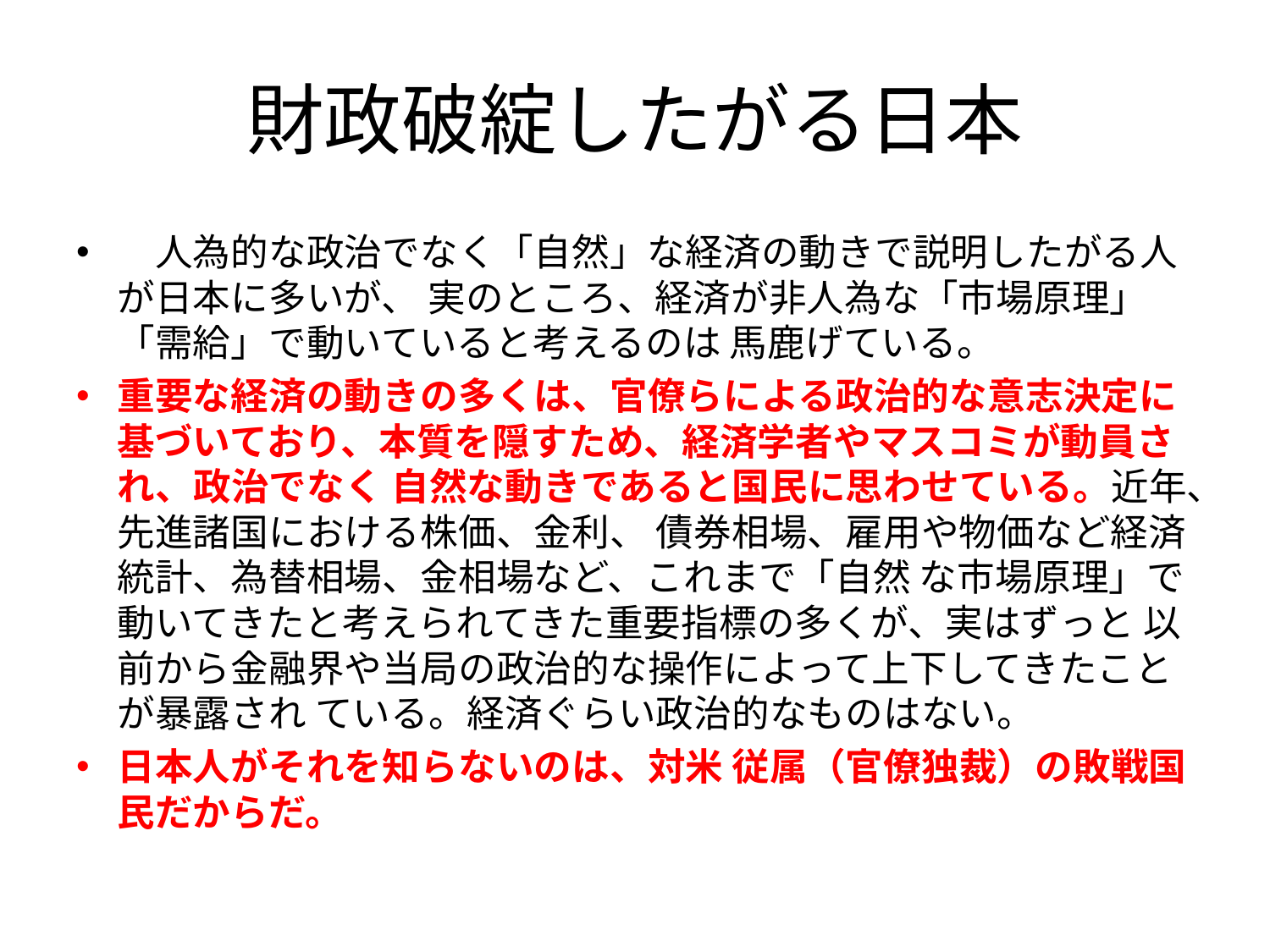

# 財政破綻したがる日本
　人為的な政治でなく「自然」な経済の動きで説明したがる人が日本に多いが、 実のところ、経済が非人為な「市場原理」「需給」で動いていると考えるのは 馬鹿げている。
重要な経済の動きの多くは、官僚らによる政治的な意志決定に 基づいており、本質を隠すため、経済学者やマスコミが動員され、政治でなく 自然な動きであると国民に思わせている。近年、先進諸国における株価、金利、 債券相場、雇用や物価など経済統計、為替相場、金相場など、これまで「自然 な市場原理」で動いてきたと考えられてきた重要指標の多くが、実はずっと 以前から金融界や当局の政治的な操作によって上下してきたことが暴露され ている。経済ぐらい政治的なものはない。
日本人がそれを知らないのは、対米 従属（官僚独裁）の敗戦国民だからだ。